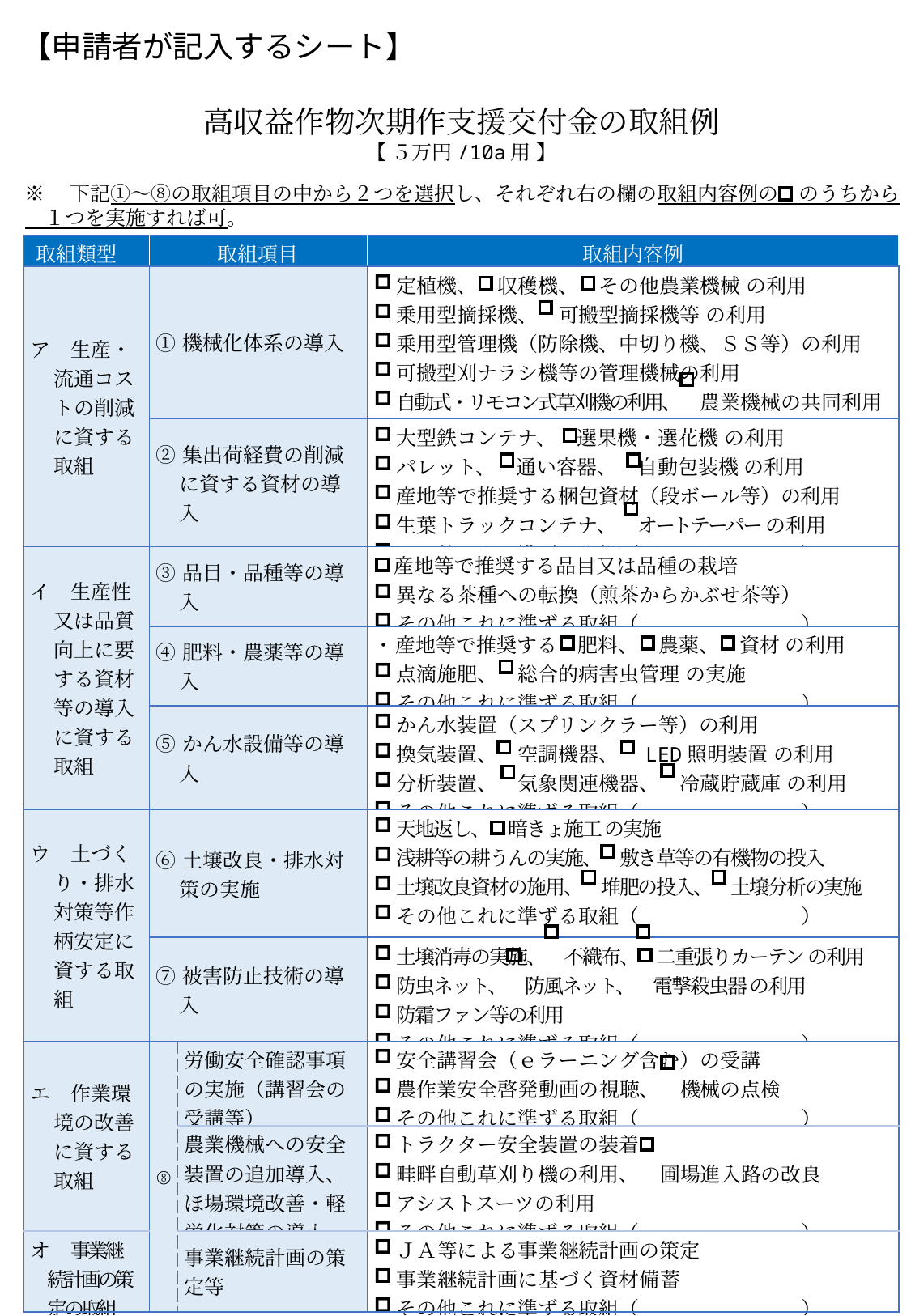

【申請者が記入するシート】
参考１
高収益作物次期作支援交付金の取組例
【 ５万円/10a用 】
※　下記①～⑧の取組項目の中から２つを選択し、それぞれ右の欄の取組内容例の　のうちから
　１つを実施すれば可。

| 取組類型 | 取組項目 |  | 取組内容例 |
| --- | --- | --- | --- |
| ア　生産・流通コストの削減に資する取組 | ①機械化体系の導入 |  | 定植機、　収穫機、　その他農業機械 の利用 乗用型摘採機、　可搬型摘採機等 の利用 乗用型管理機（防除機、中切り機、ＳＳ等）の利用 可搬型刈ナラシ機等の管理機械の利用 自動式・リモコン式草刈機の利用、　農業機械の共同利用 その他これに準ずる取組（　　　　　　　　） |
|  | ②集出荷経費の削減に資する資材の導入 |  | 大型鉄コンテナ、　選果機・選花機 の利用 パレット、　通い容器、　自動包装機 の利用 産地等で推奨する梱包資材（段ボール等）の利用 生葉トラックコンテナ、　オートテーパー の利用 その他これに準ずる取組（　　　　　　　　） |
| イ　生産性又は品質向上に要する資材等の導入に資する取組 | ③品目・品種等の導入 |  | 産地等で推奨する品目又は品種の栽培 異なる茶種への転換（煎茶からかぶせ茶等） その他これに準ずる取組（　　　　　　　　） |
|  | ④肥料・農薬等の導入 |  | ・産地等で推奨する　肥料、　農薬、　資材 の利用　 点滴施肥、　総合的病害虫管理 の実施 その他これに準ずる取組（　　　　　　　　） |
|  | ⑤かん水設備等の導入 |  | かん水装置（スプリンクラー等）の利用 換気装置、　空調機器、　LED照明装置 の利用 分析装置、　気象関連機器、　冷蔵貯蔵庫 の利用 その他これに準ずる取組（　　　　　　　　） |
| ウ　土づくり・排水対策等作柄安定に資する取組 | ⑥土壌改良・排水対策の実施 |  | 天地返し、　暗きょ施工 の実施 浅耕等の耕うんの実施、　敷き草等の有機物の投入 土壌改良資材の施用、　堆肥の投入、　土壌分析の実施 その他これに準ずる取組（　　　　　　　　） |
|  | ⑦被害防止技術の導入 |  | 土壌消毒の実施、　不織布、　二重張りカーテン の利用 防虫ネット、　防風ネット、　電撃殺虫器 の利用 防霜ファン等の利用 その他これに準ずる取組（　　　　　　　　） |
| エ　作業環境の改善に資する取組 | ⑧ | 労働安全確認事項の実施（講習会の受講等） | 安全講習会（ｅラーニング含む）の受講　 農作業安全啓発動画の視聴、　機械の点検 その他これに準ずる取組（　　　　　　　　） |
|  |  | 農業機械への安全装置の追加導入、ほ場環境改善・軽労化対策の導入 | トラクター安全装置の装着 畦畔自動草刈り機の利用、　圃場進入路の改良 アシストスーツの利用 その他これに準ずる取組（　　　　　　　　） |
| オ　事業継 　続計画の策 　定の取組 |  | 事業継続計画の策定等 | ＪＡ等による事業継続計画の策定　 事業継続計画に基づく資材備蓄 その他これに準ずる取組（　　　　　　　　） |